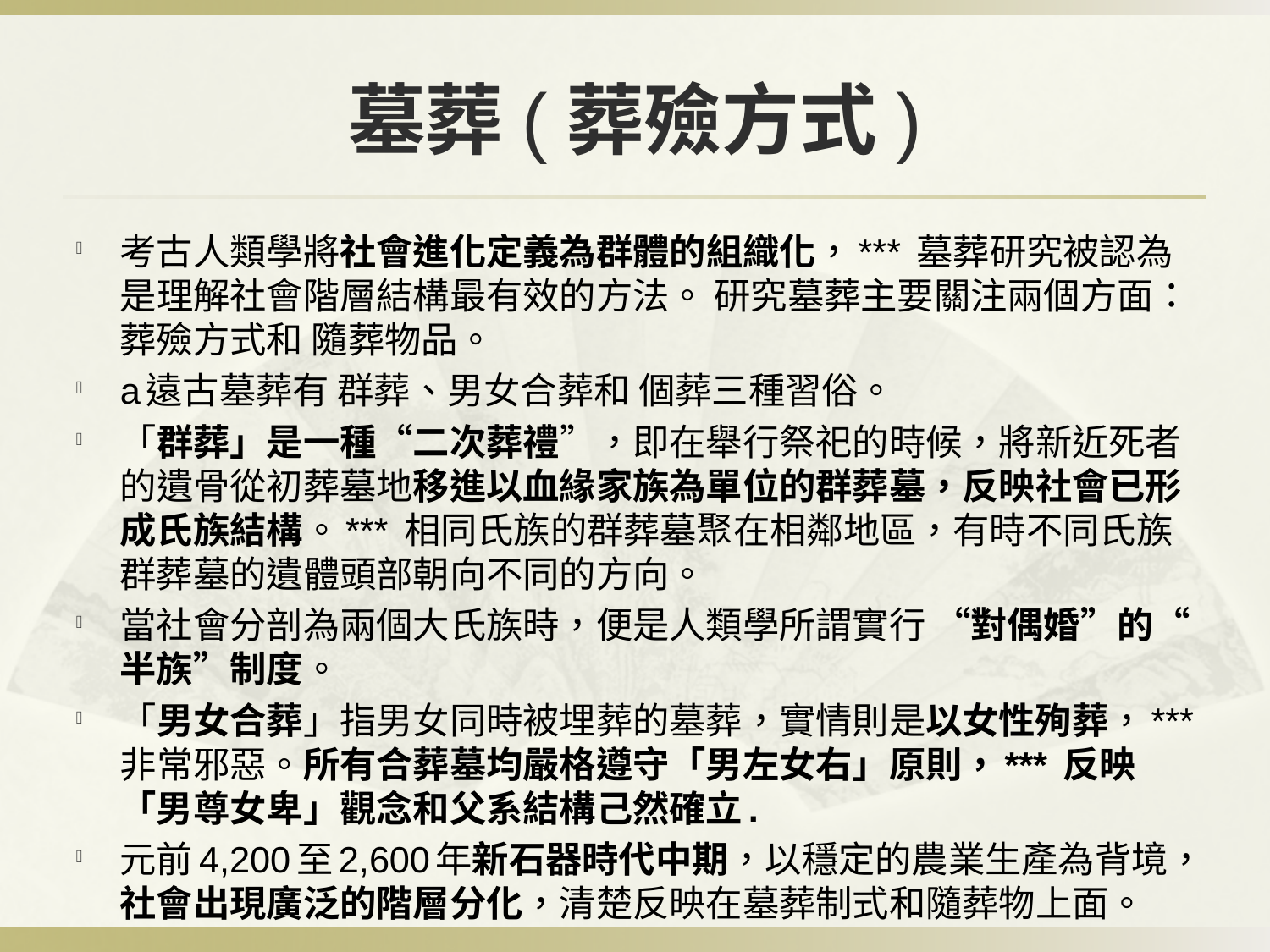

# 墓葬(葬殮方式)
考古人類學將社會進化定義為群體的組織化，*** 墓葬研究被認為是理解社會階層結構最有效的方法。 研究墓葬主要關注兩個方面：葬殮方式和 隨葬物品。
a遠古墓葬有 群葬、男女合葬和 個葬三種習俗。
「群葬」是一種“二次葬禮”，即在舉行祭祀的時候，將新近死者的遺骨從初葬墓地移進以血緣家族為單位的群葬墓，反映社會已形成氏族結構。*** 相同氏族的群葬墓聚在相鄰地區，有時不同氏族群葬墓的遺體頭部朝向不同的方向。
當社會分剖為兩個大氏族時，便是人類學所謂實行 “對偶婚”的“半族”制度。
「男女合葬」指男女同時被埋葬的墓葬，實情則是以女性殉葬，*** 非常邪惡。所有合葬墓均嚴格遵守「男左女右」原則，*** 反映「男尊女卑」觀念和父系結構己然確立.
元前4,200至2,600年新石器時代中期，以穩定的農業生產為背境，社會出現廣泛的階層分化，清楚反映在墓葬制式和隨葬物上面。